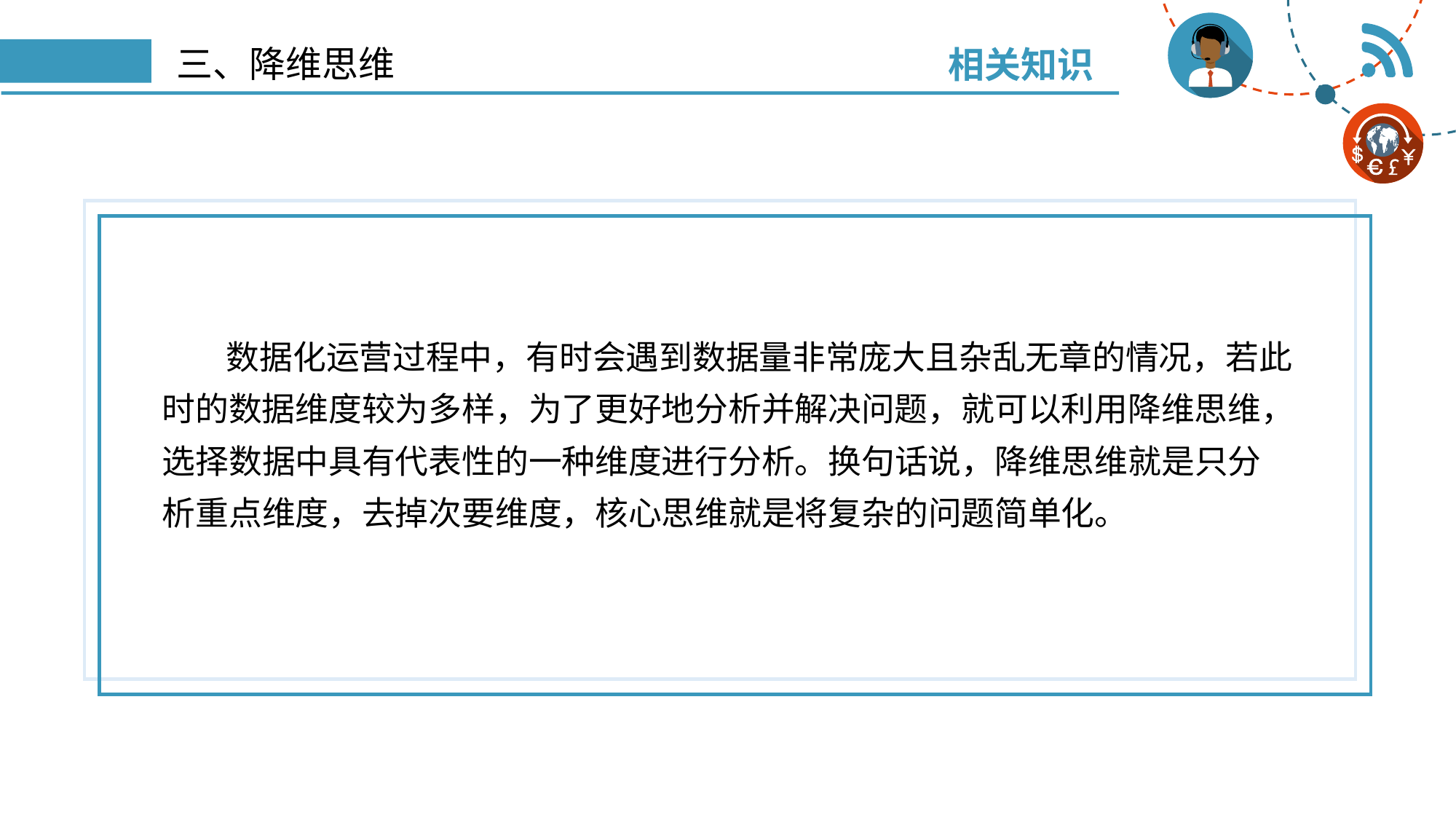

相关知识
# 三、降维思维

数据化运营过程中，有时会遇到数据量非常庞大且杂乱无章的情况，若此时的数据维度较为多样，为了更好地分析并解决问题，就可以利用降维思维，选择数据中具有代表性的一种维度进行分析。换句话说，降维思维就是只分析重点维度，去掉次要维度，核心思维就是将复杂的问题简单化。